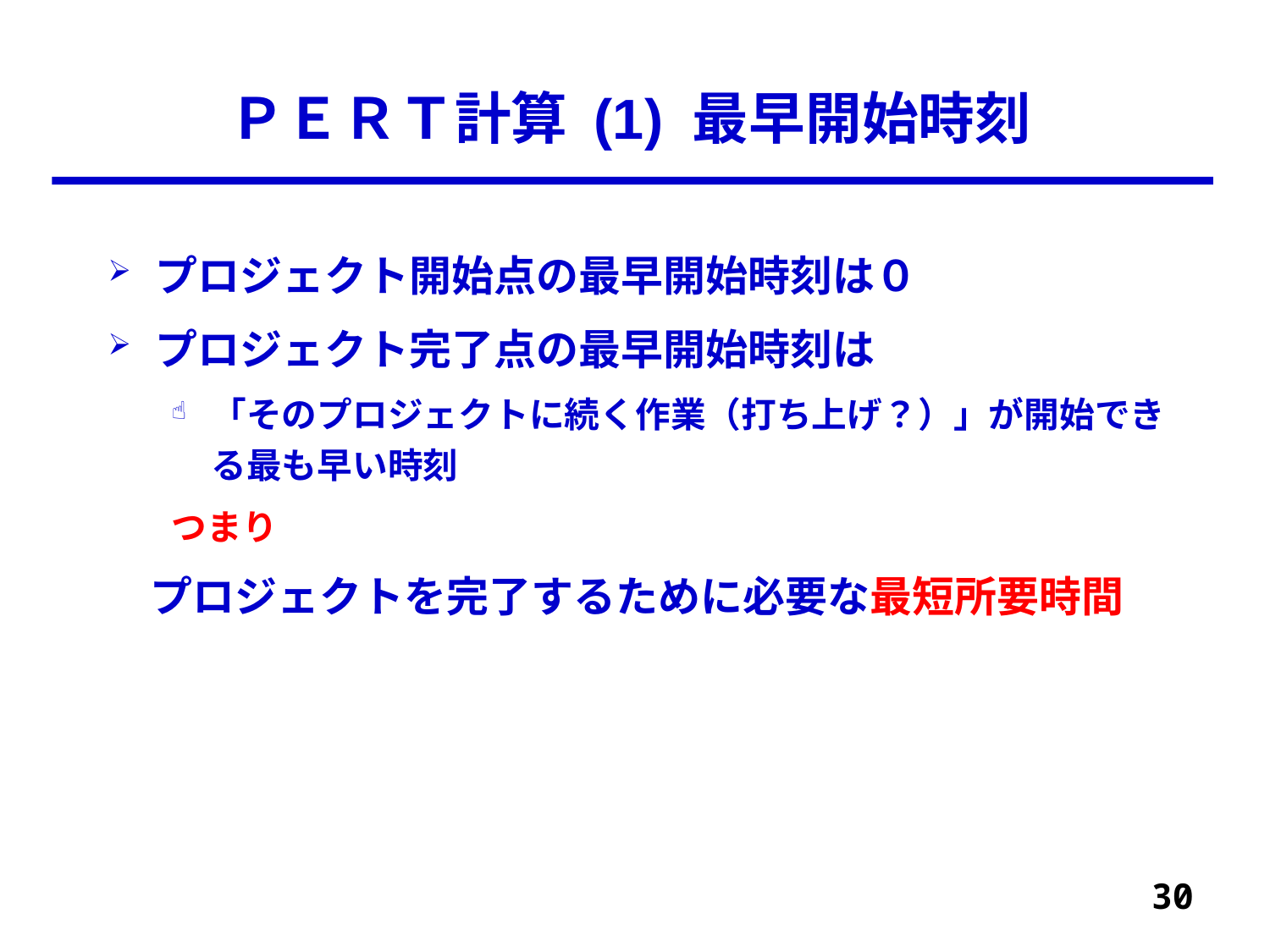

# ＰＥＲＴ計算 (1) 最早開始時刻
プロジェクト開始点の最早開始時刻は０
プロジェクト完了点の最早開始時刻は
「そのプロジェクトに続く作業（打ち上げ？）」が開始できる最も早い時刻
つまり
　プロジェクトを完了するために必要な最短所要時間
30